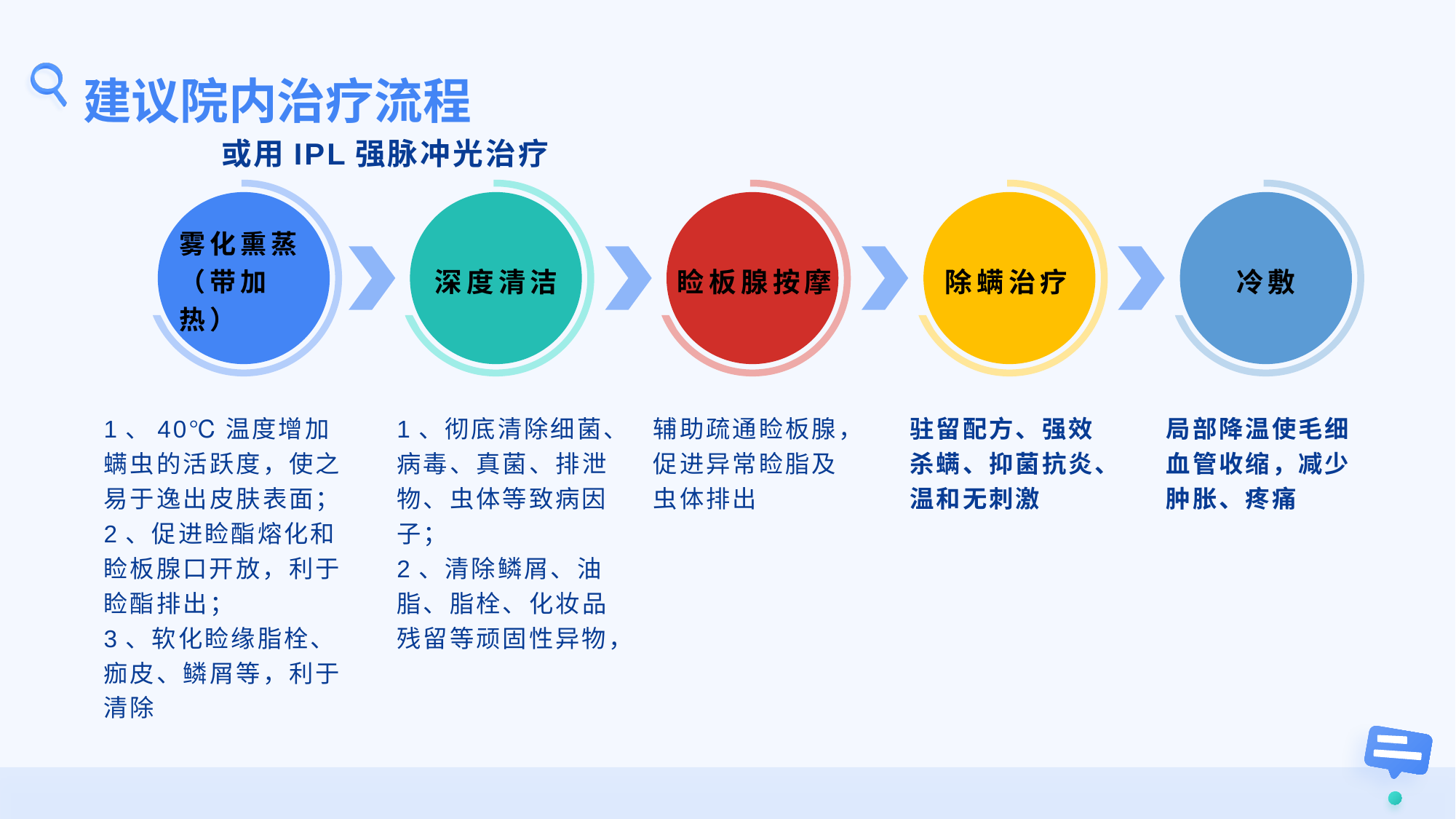

# 建议院内治疗流程
或用IPL强脉冲光治疗

雾化熏蒸
（带加热）
深度清洁
除螨治疗
睑板腺按摩
冷敷

辅助疏通睑板腺，促进异常睑脂及虫体排出
驻留配方、强效杀螨、抑菌抗炎、温和无刺激
局部降温使毛细血管收缩，减少肿胀、疼痛
1、40℃温度增加螨虫的活跃度，使之易于逸出皮肤表面；
2、促进睑酯熔化和睑板腺口开放，利于睑酯排出；
3、软化睑缘脂栓、痂皮、鳞屑等，利于清除
1、彻底清除细菌、病毒、真菌、排泄物、虫体等致病因子；
2、清除鳞屑、油脂、脂栓、化妆品残留等顽固性异物，